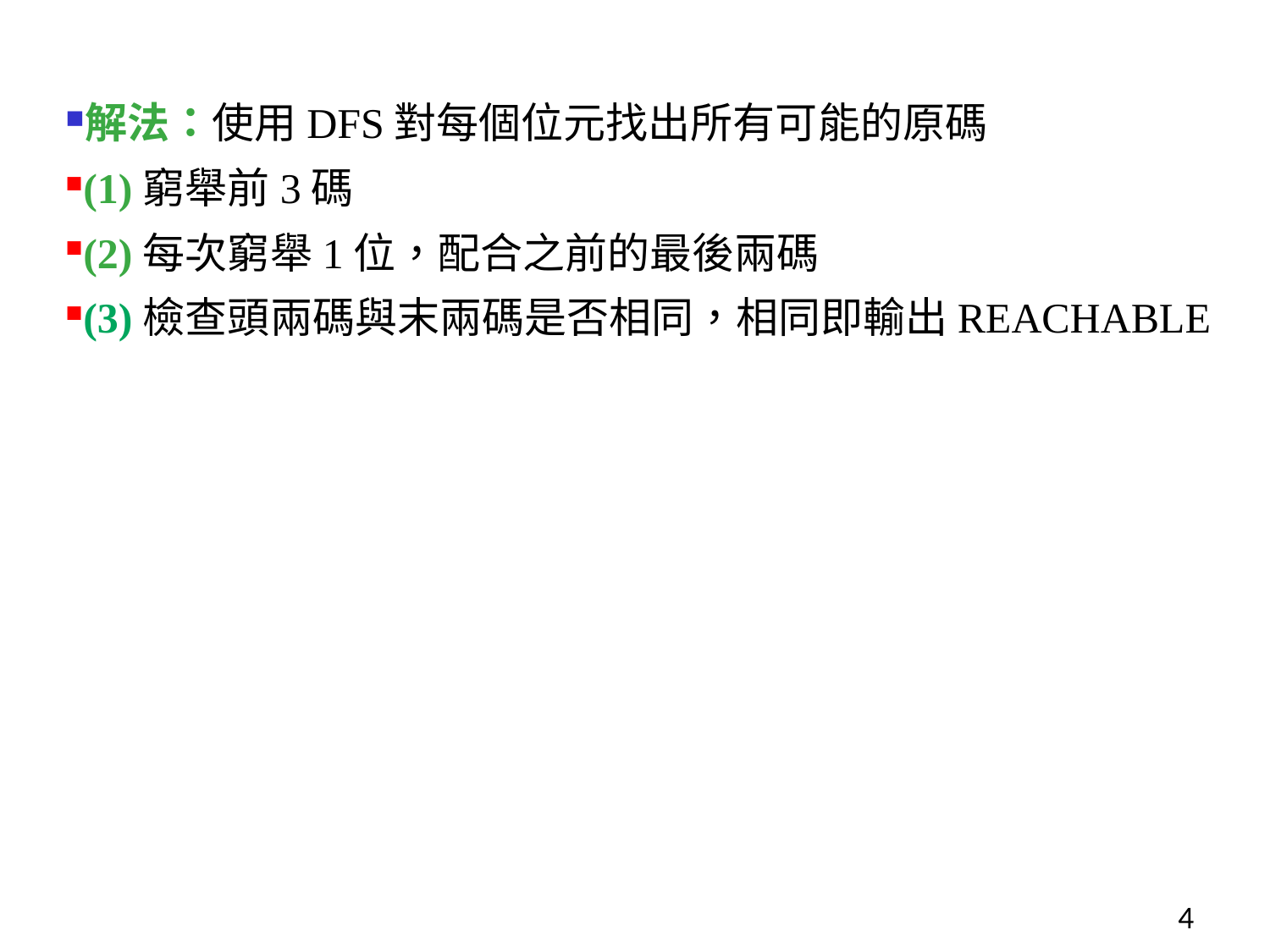

解法：使用DFS對每個位元找出所有可能的原碼
(1)窮舉前3碼
(2)每次窮舉1位，配合之前的最後兩碼
(3)檢查頭兩碼與末兩碼是否相同，相同即輸出REACHABLE
4